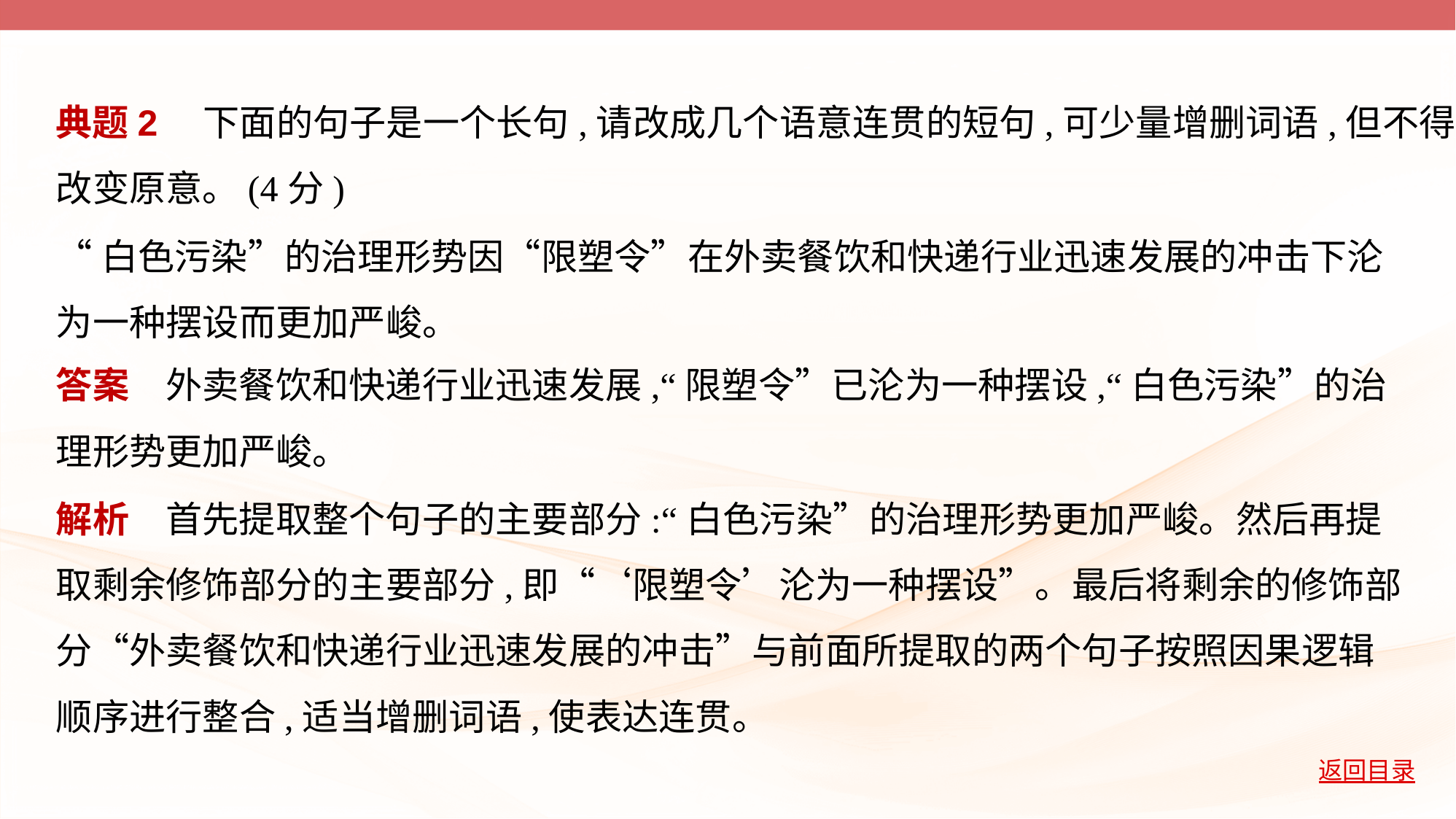

典题2　下面的句子是一个长句,请改成几个语意连贯的短句,可少量增删词语,但不得
改变原意。(4分)
“白色污染”的治理形势因“限塑令”在外卖餐饮和快递行业迅速发展的冲击下沦
为一种摆设而更加严峻。
答案　外卖餐饮和快递行业迅速发展,“限塑令”已沦为一种摆设,“白色污染”的治
理形势更加严峻。
解析　首先提取整个句子的主要部分:“白色污染”的治理形势更加严峻。然后再提
取剩余修饰部分的主要部分,即“‘限塑令’沦为一种摆设”。最后将剩余的修饰部
分“外卖餐饮和快递行业迅速发展的冲击”与前面所提取的两个句子按照因果逻辑
顺序进行整合,适当增删词语,使表达连贯。